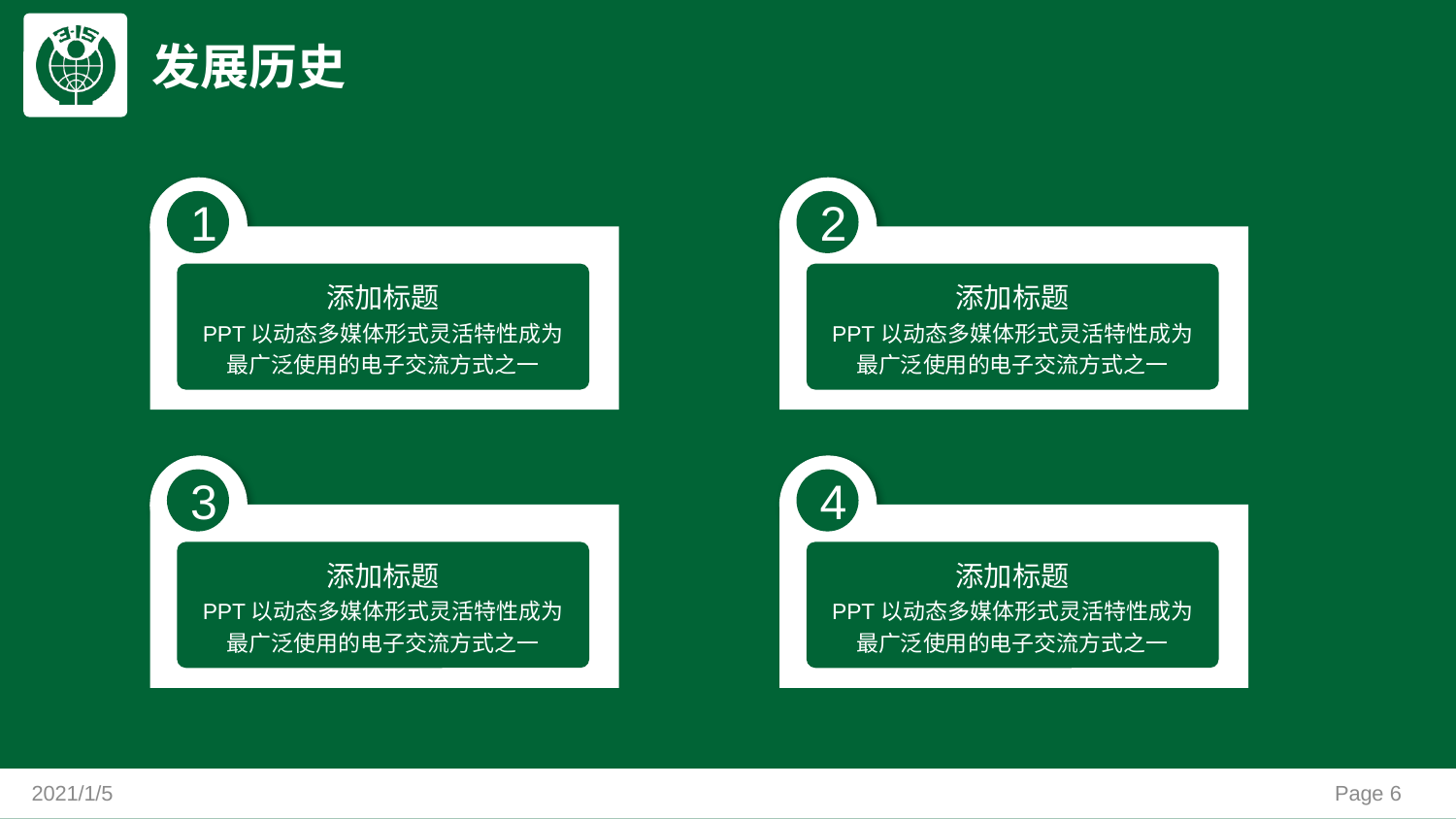

# 发展历史

1
标题
添加标题
PPT以动态多媒体形式灵活特性成为最广泛使用的电子交流方式之一

2
标题
添加标题
PPT以动态多媒体形式灵活特性成为最广泛使用的电子交流方式之一

3
标题
添加标题
PPT以动态多媒体形式灵活特性成为最广泛使用的电子交流方式之一

4
标题
添加标题
PPT以动态多媒体形式灵活特性成为最广泛使用的电子交流方式之一
2021/1/5
Page 6